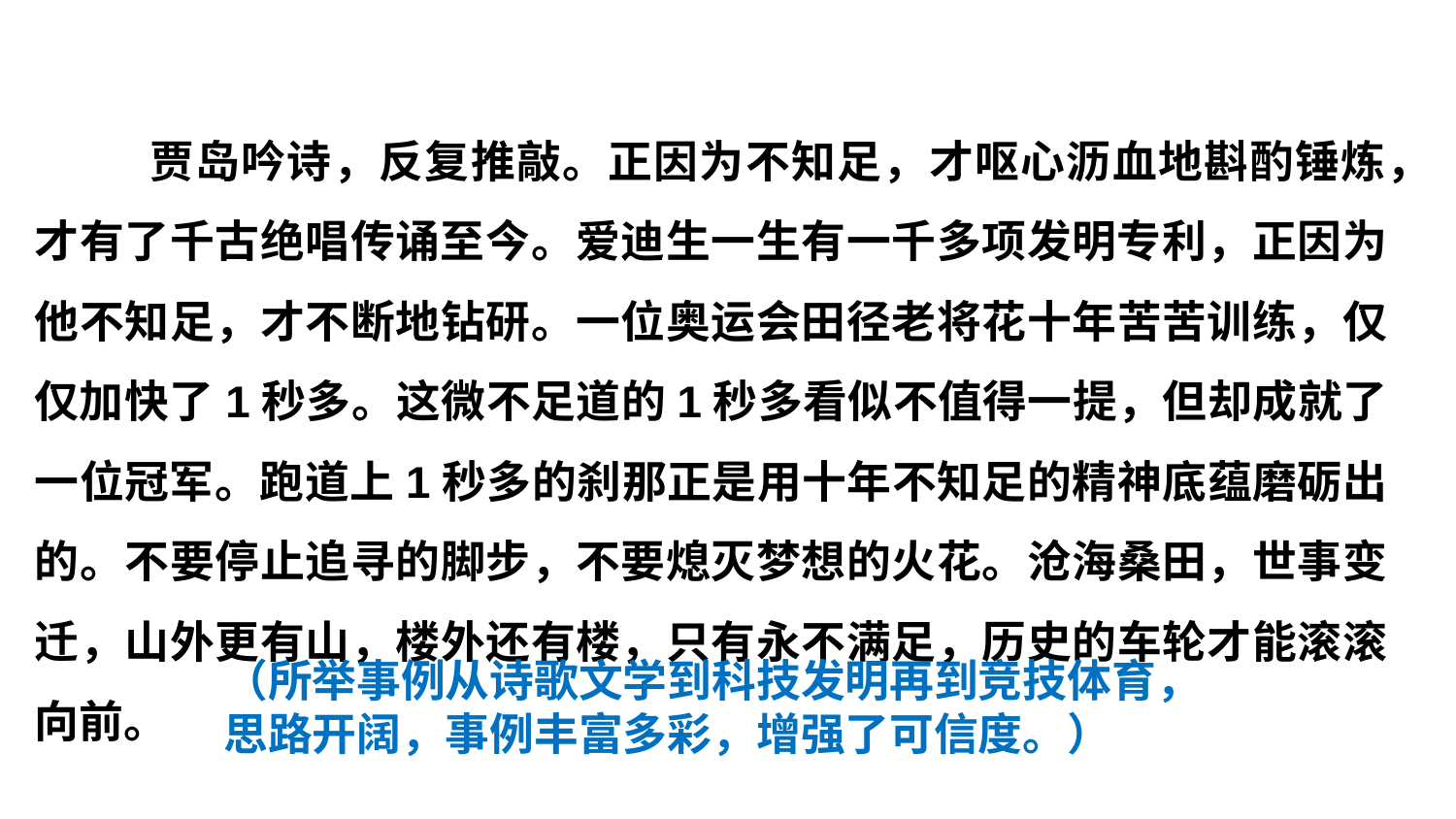

写作实践
贾岛吟诗，反复推敲。正因为不知足，才呕心沥血地斟酌锤炼，才有了千古绝唱传诵至今。爱迪生一生有一千多项发明专利，正因为他不知足，才不断地钻研。一位奥运会田径老将花十年苦苦训练，仅仅加快了1秒多。这微不足道的1秒多看似不值得一提，但却成就了一位冠军。跑道上1秒多的刹那正是用十年不知足的精神底蕴磨砺出的。不要停止追寻的脚步，不要熄灭梦想的火花。沧海桑田，世事变迁，山外更有山，楼外还有楼，只有永不满足，历史的车轮才能滚滚向前。
（所举事例从诗歌文学到科技发明再到竞技体育，
思路开阔，事例丰富多彩，增强了可信度。）